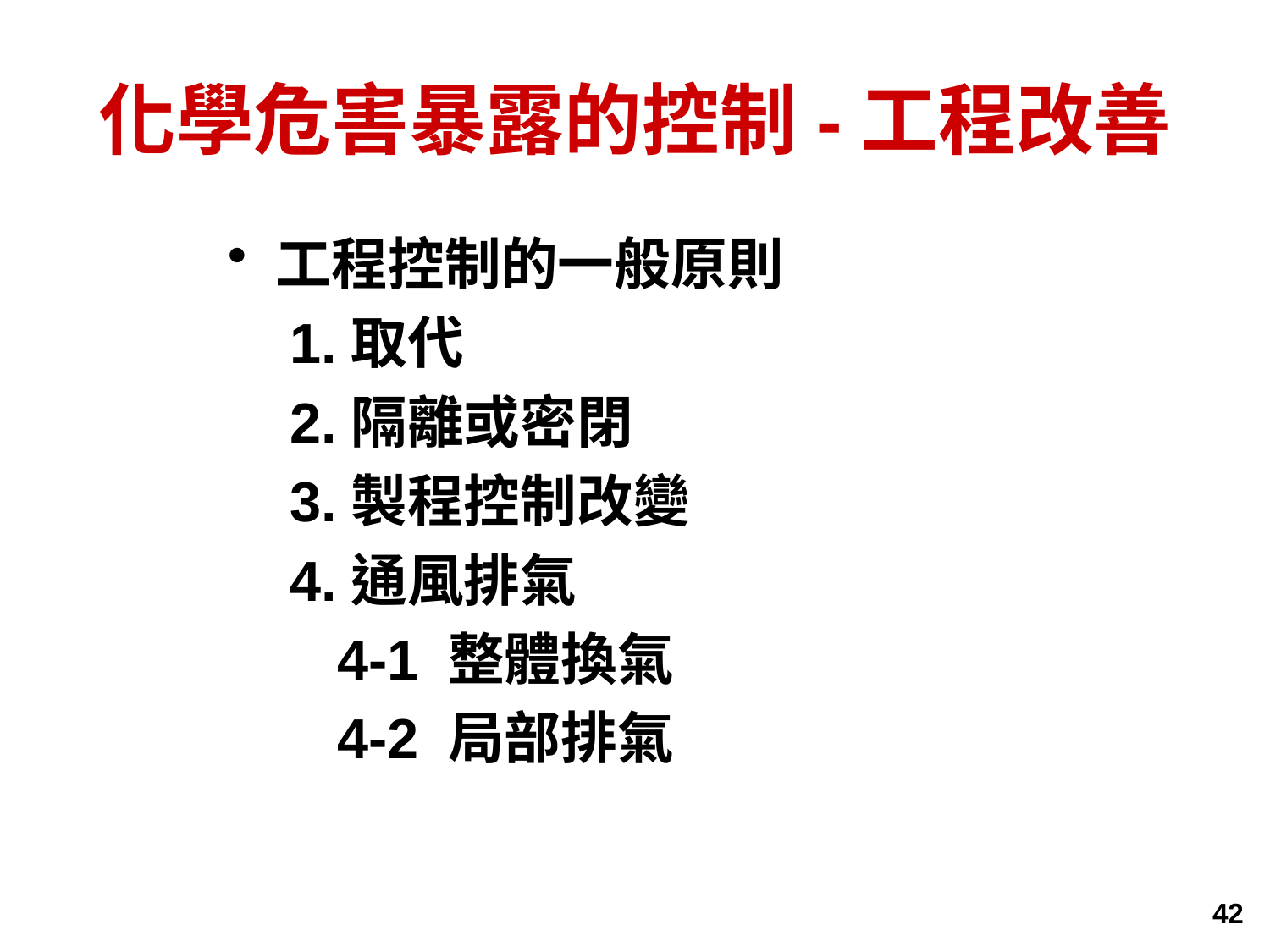

# 化學危害暴露的控制-工程改善
工程控制的一般原則
    1.取代
    2.隔離或密閉
    3.製程控制改變
    4.通風排氣
       4-1 整體換氣
       4-2 局部排氣

42